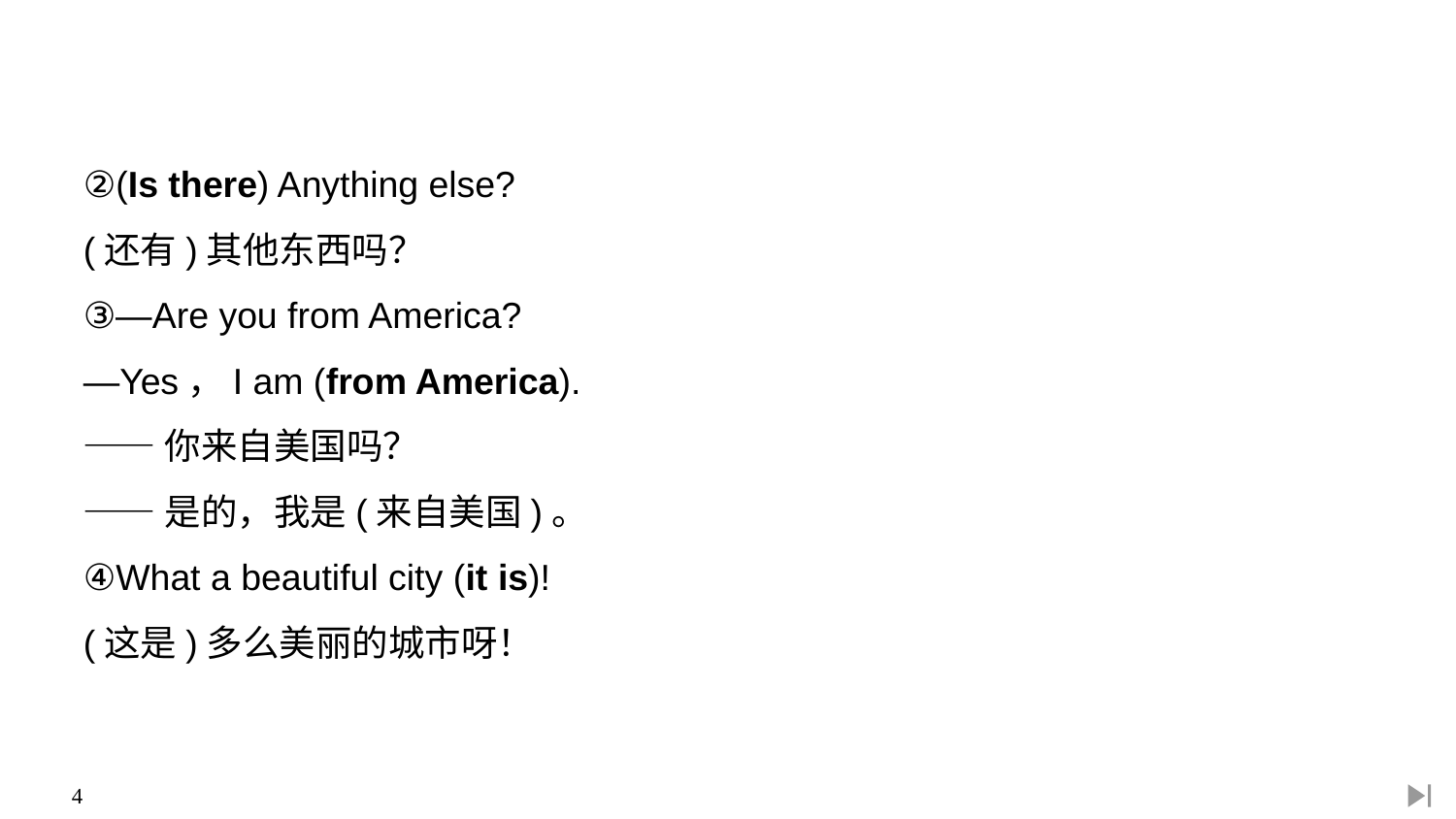

②(Is there) Anything else?
(还有)其他东西吗？
③—Are you from America?
—Yes，I am (from America).
——你来自美国吗？
——是的，我是(来自美国)。
④What a beautiful city (it is)!
(这是)多么美丽的城市呀！